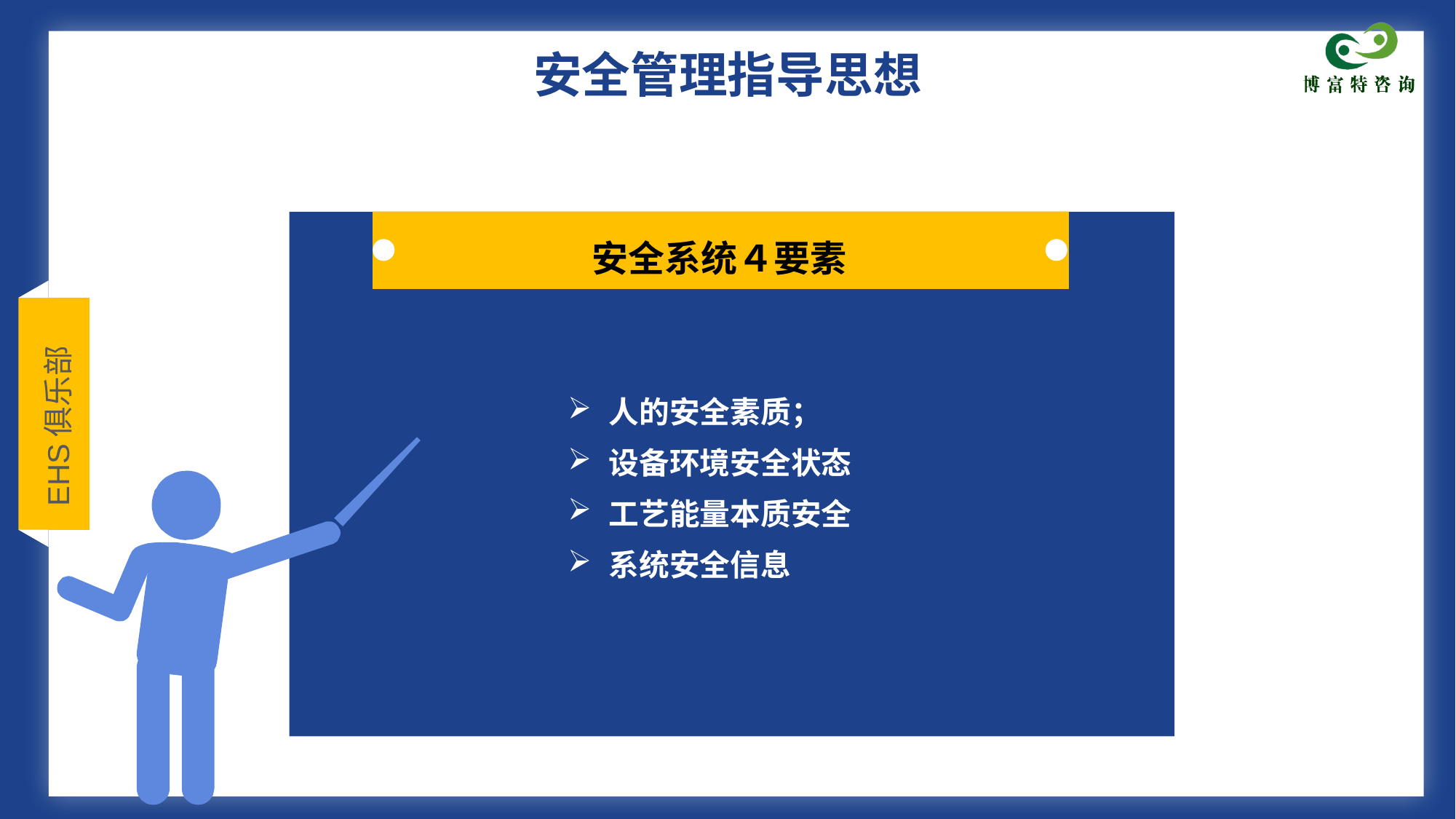

安全管理指导思想

安全系统４要素

人的安全素质；
设备环境安全状态
工艺能量本质安全
系统安全信息